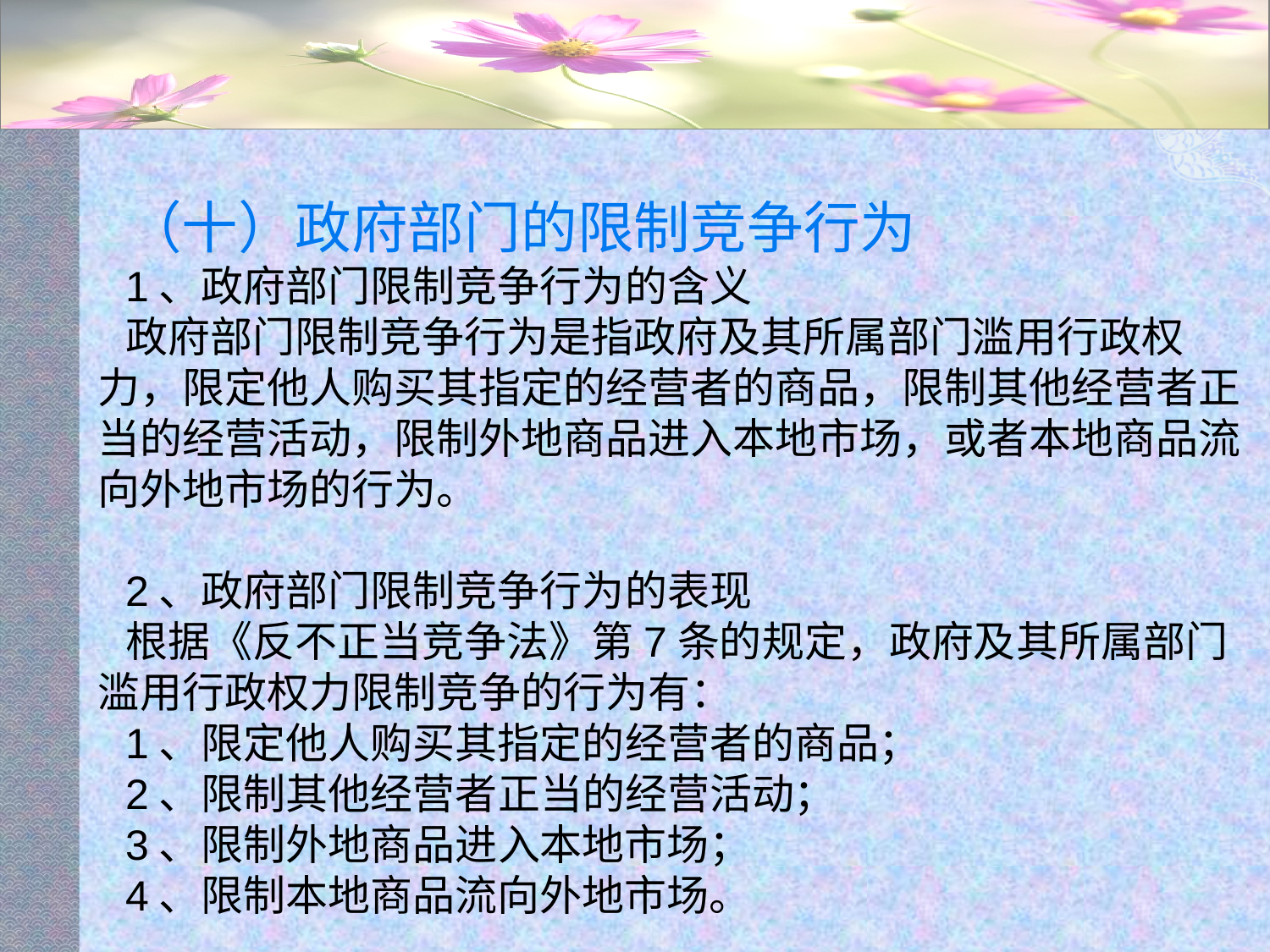

#
（十）政府部门的限制竞争行为
1、政府部门限制竞争行为的含义
政府部门限制竞争行为是指政府及其所属部门滥用行政权力，限定他人购买其指定的经营者的商品，限制其他经营者正当的经营活动，限制外地商品进入本地市场，或者本地商品流向外地市场的行为。

2、政府部门限制竞争行为的表现
根据《反不正当竞争法》第7条的规定，政府及其所属部门滥用行政权力限制竞争的行为有：
1、限定他人购买其指定的经营者的商品；
2、限制其他经营者正当的经营活动；
3、限制外地商品进入本地市场；
4、限制本地商品流向外地市场。